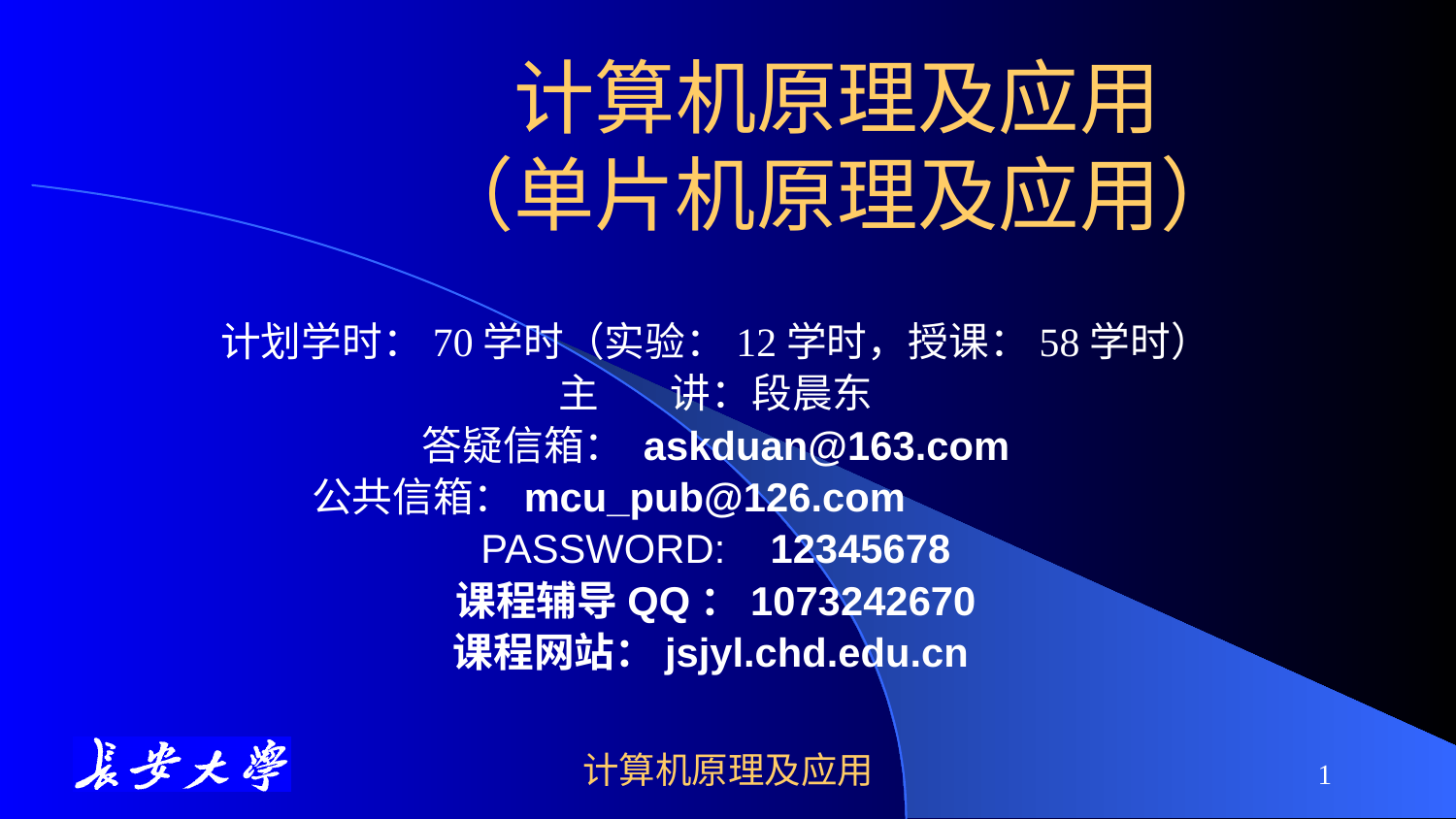

# 计算机原理及应用 （单片机原理及应用）
计划学时：70学时（实验：12学时，授课：58学时）
主        讲：段晨东
答疑信箱： askduan@163.com
                  公共信箱：mcu_pub@126.com
PASSWORD:    12345678
课程辅导QQ：1073242670
课程网站：jsjyl.chd.edu.cn
计算机原理及应用
1